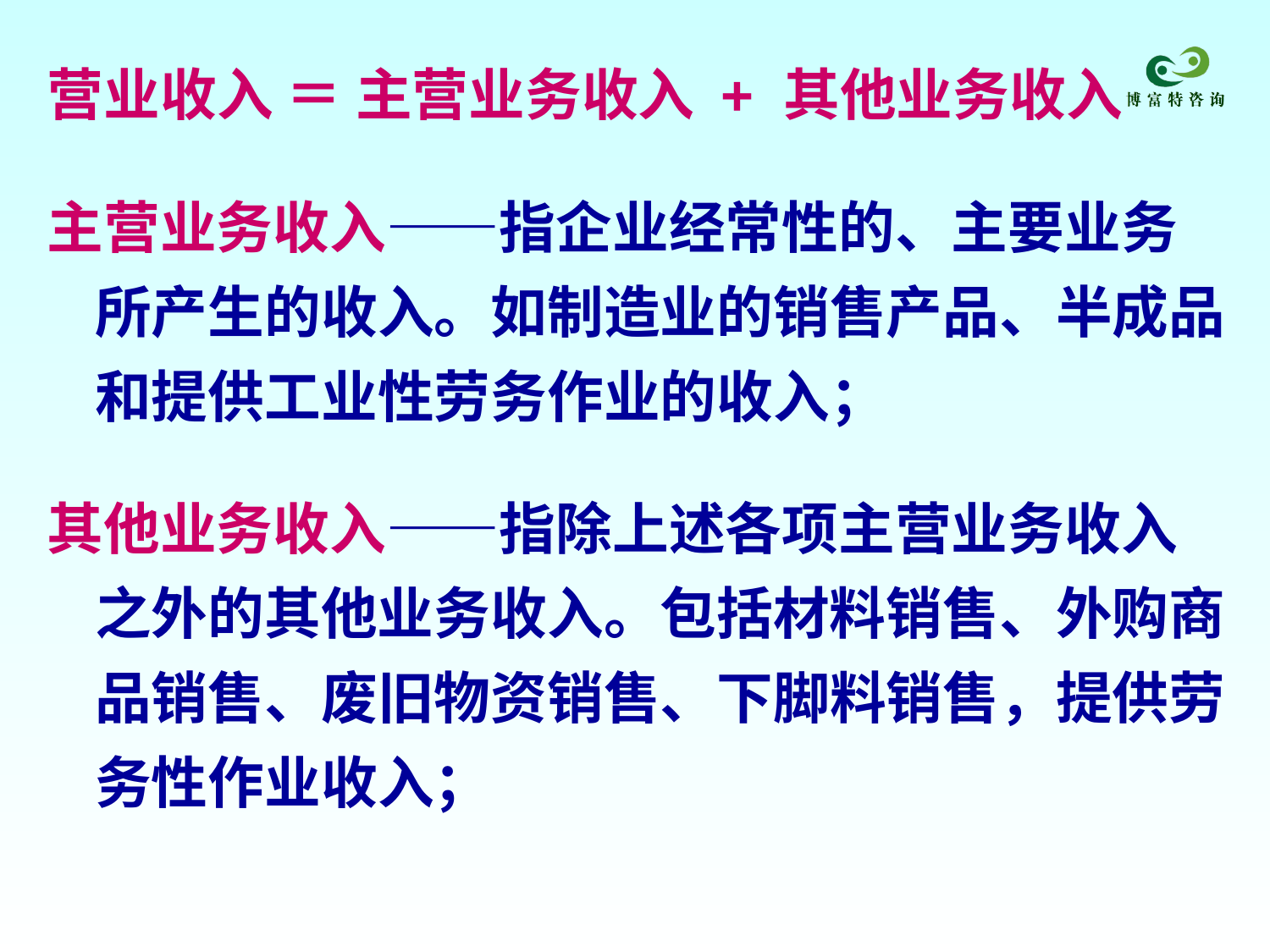

营业收入 ＝ 主营业务收入 + 其他业务收入
主营业务收入——指企业经常性的、主要业务所产生的收入。如制造业的销售产品、半成品和提供工业性劳务作业的收入；
其他业务收入——指除上述各项主营业务收入之外的其他业务收入。包括材料销售、外购商品销售、废旧物资销售、下脚料销售，提供劳务性作业收入；